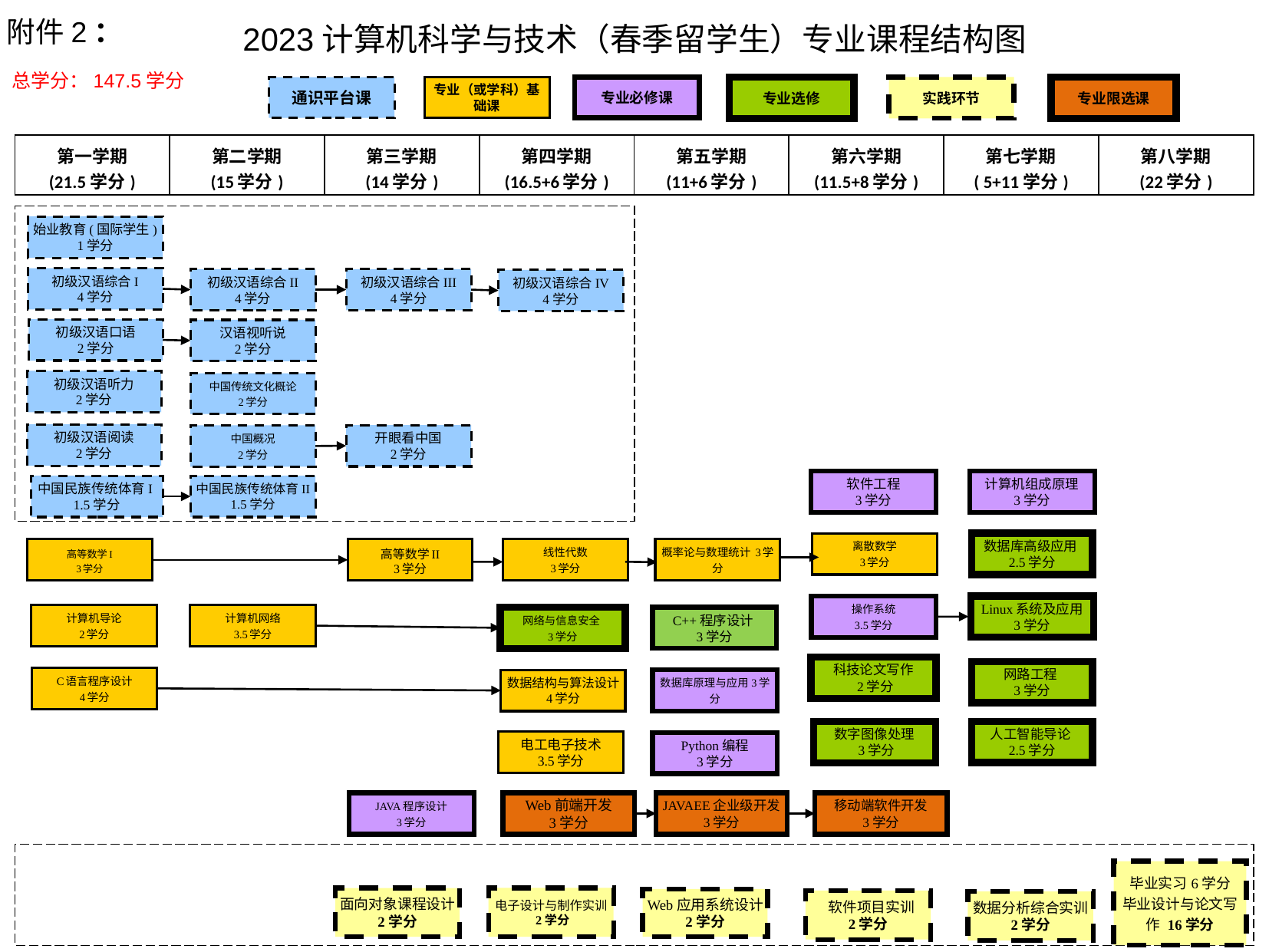

附件2：
2023计算机科学与技术（春季留学生）专业课程结构图
总学分：147.5学分
专业选修
实践环节
专业必修课
专业限选课
专业（或学科）基础课
通识平台课
最低总学分：148.5学分
| 第一学期 (21.5学分) | 第二学期 (15学分) | 第三学期 (14学分) | 第四学期 (16.5+6学分) | 第五学期 (11+6学分) | 第六学期 (11.5+8学分) | 第七学期 ( 5+11学分) | 第八学期 (22学分) |
| --- | --- | --- | --- | --- | --- | --- | --- |
学分138.5+8+2

始业教育(国际学生)
1学分
| 通识任选课程 （最低8学分） |
| --- |
初级汉语综合I
4学分
初级汉语综合II
4学分
初级汉语综合III
4学分
初级汉语综合IV
4学分
初级汉语口语
2学分
汉语视听说
2学分
初级汉语听力
2学分
中国传统文化概论
2学分
“感知中国”社会实践
1、3、5三个学期  共计 2学分
初级汉语阅读
2学分
开眼看中国
2学分
中国概况
2学分
|  |
| --- |
软件工程
3学分
计算机组成原理
3学分
数据库高级应用
2.5学分
Linux系统及应用 3学分
网路工程
3学分
人工智能导论
2.5学分
中国民族传统体育I
1.5学分
中国民族传统体育II
1.5学分
离散数学
3学分
高等数学I
3学分
高等数学II
3学分
线性代数
3学分
概率论与数理统计 3学分
操作系统
3.5学分
计算机网络
3.5学分
计算机导论
2学分
网络与信息安全
3学分
C++程序设计
3学分
“感知中国”社会实践 2学分
科技论文写作
 2学分
C语言程序设计
4学分
数据库原理与应用3学分
数据结构与算法设计
4学分
数字图像处理
 3学分
电工电子技术
3.5学分
Python编程
3学分
JAVA程序设计
3学分
Web前端开发
3学分
JAVAEE企业级开发 3学分
移动端软件开发
3学分

毕业实习6学分
毕业设计与论文写作 16学分
电子设计与制作实训
 2学分
面向对象课程设计
2学分
Web应用系统设计
2学分
 软件项目实训
2学分
数据分析综合实训
2学分